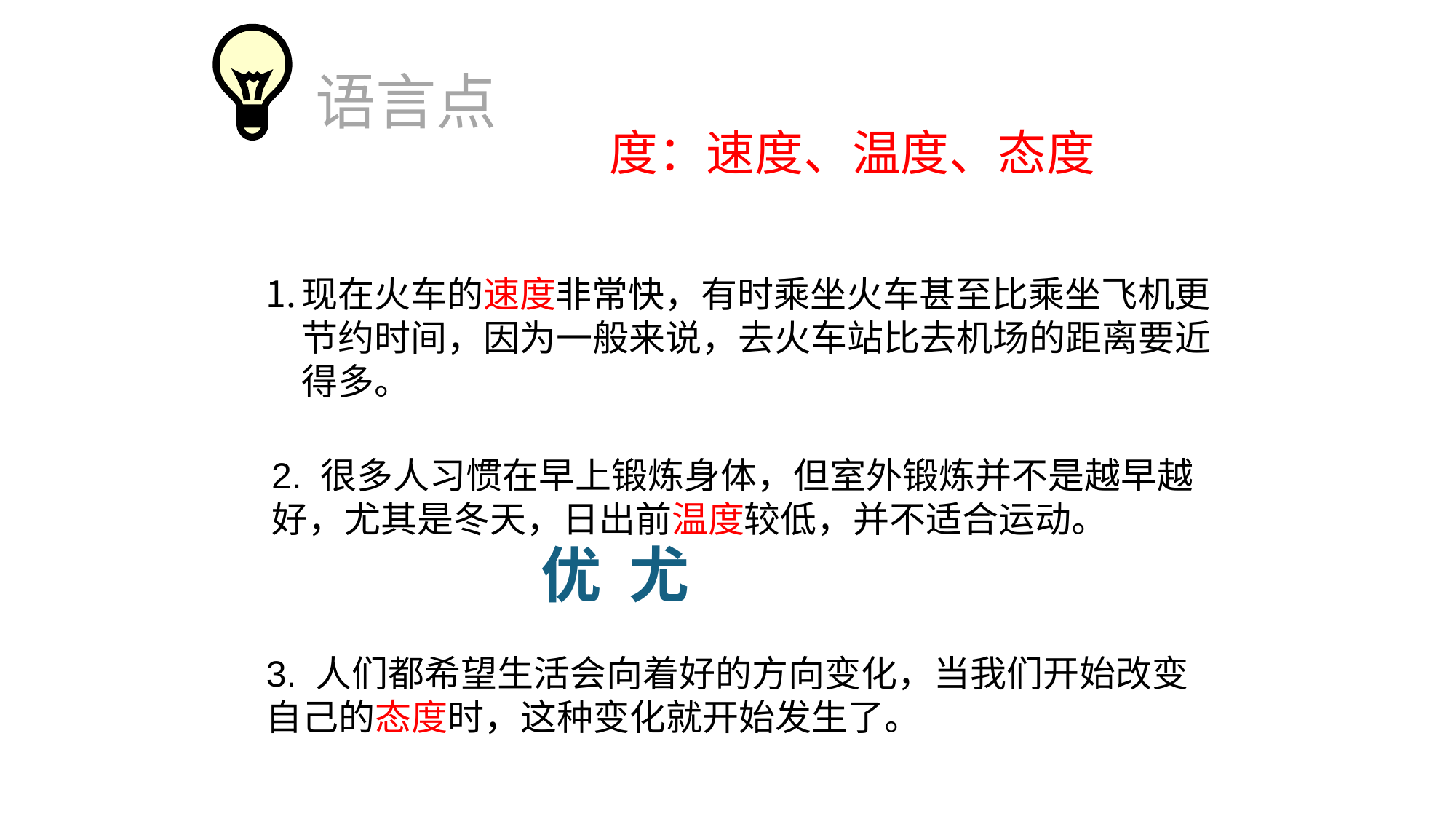

语言点
度：速度、温度、态度
现在火车的速度非常快，有时乘坐火车甚至比乘坐飞机更节约时间，因为一般来说，去火车站比去机场的距离要近得多。
2. 很多人习惯在早上锻炼身体，但室外锻炼并不是越早越好，尤其是冬天，日出前温度较低，并不适合运动。
优  尤
3. 人们都希望生活会向着好的方向变化，当我们开始改变自己的态度时，这种变化就开始发生了。